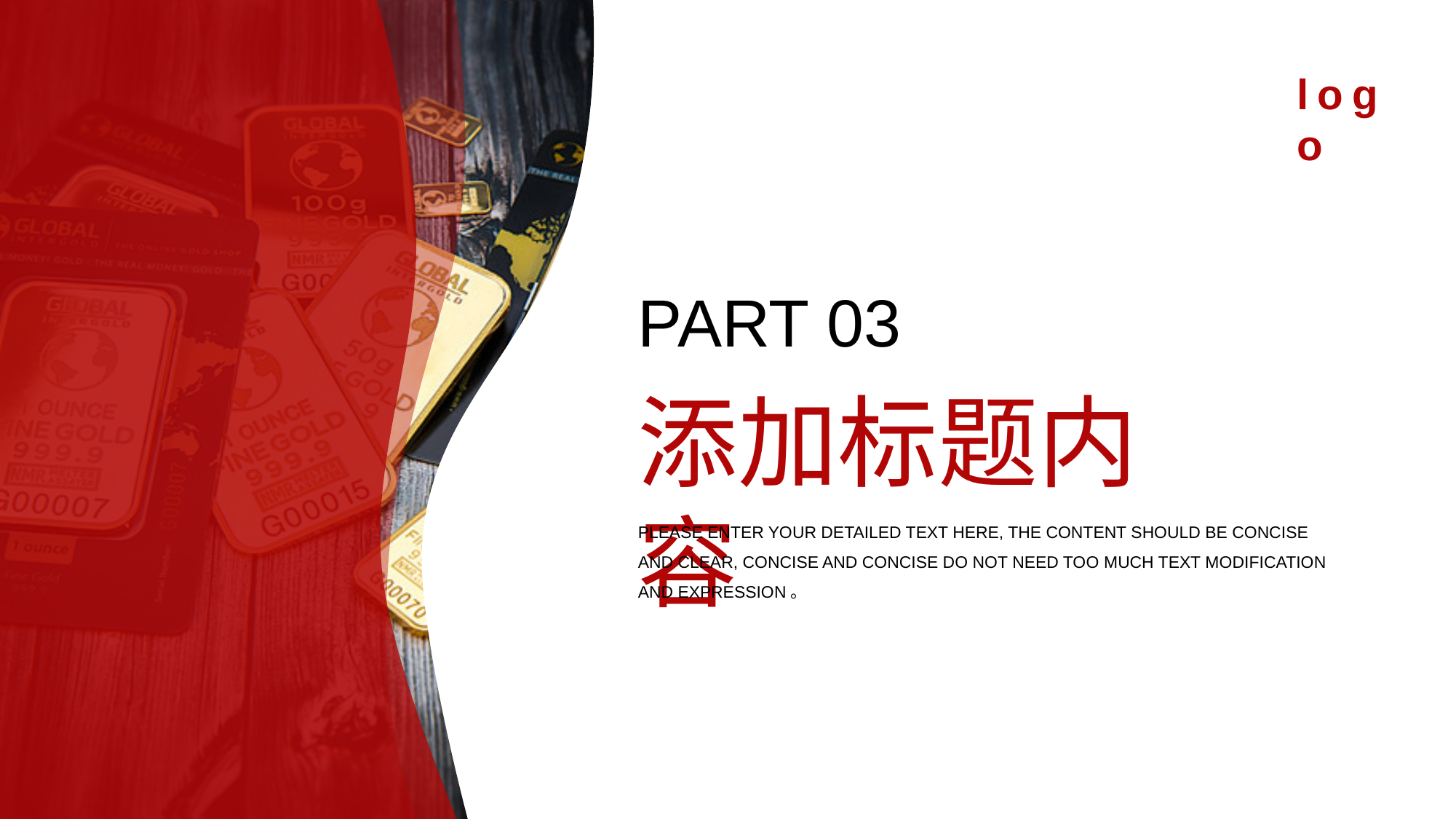

logo
PART 03
添加标题内容
PLEASE ENTER YOUR DETAILED TEXT HERE, THE CONTENT SHOULD BE CONCISE AND CLEAR, CONCISE AND CONCISE DO NOT NEED TOO MUCH TEXT MODIFICATION AND EXPRESSION。